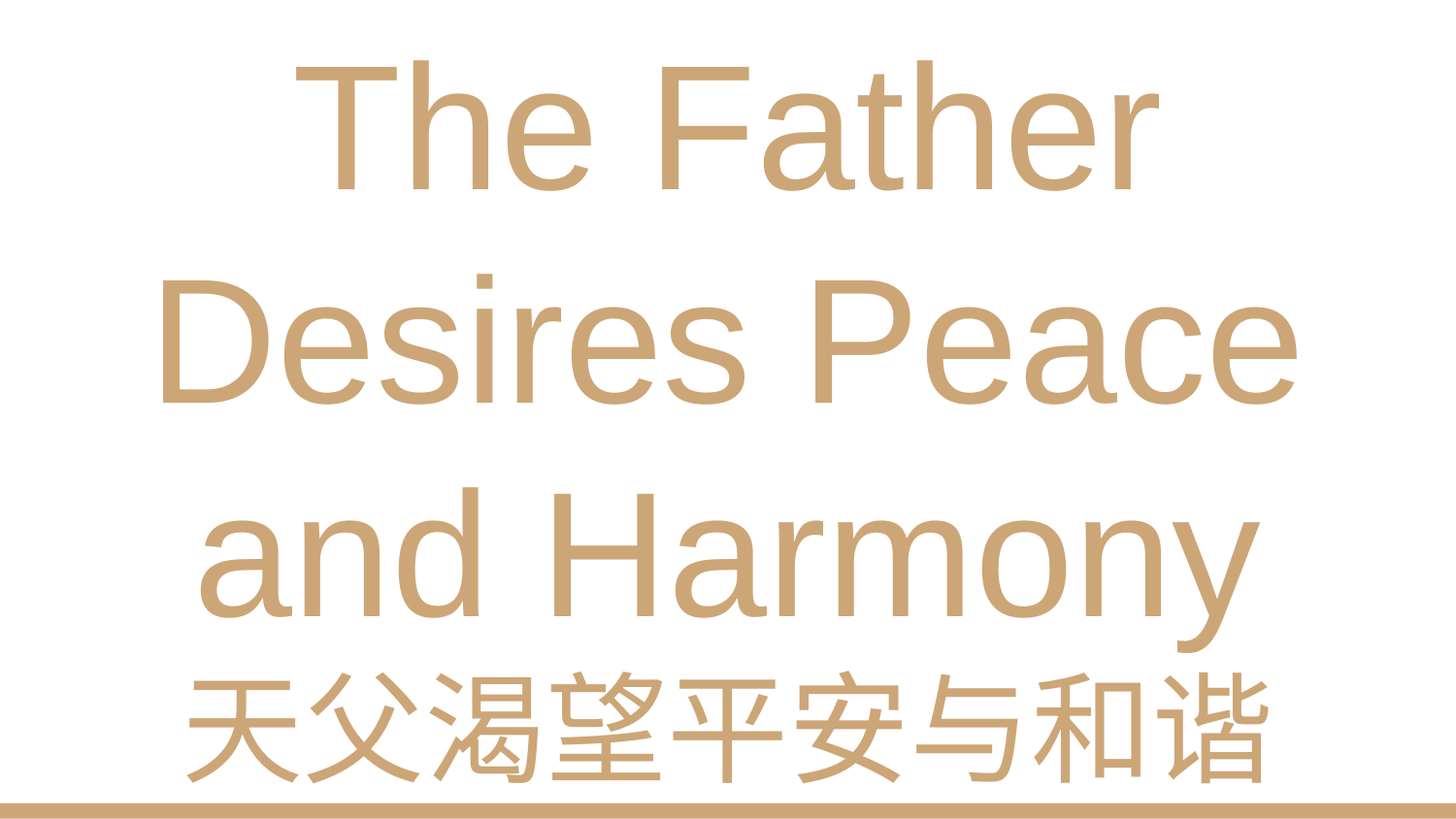

# The Father Desires Peace and Harmony 天父渴望平安与和谐